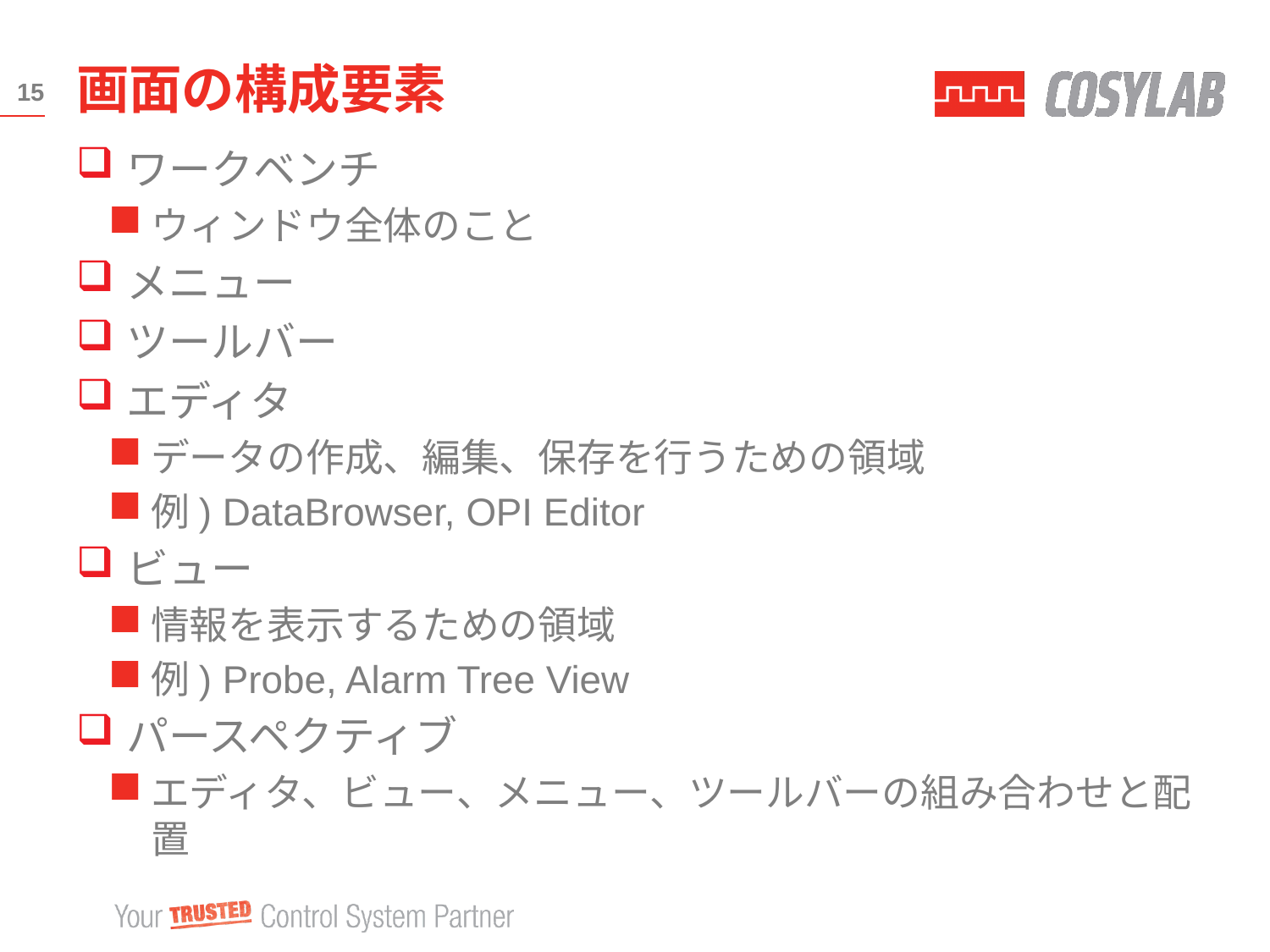

# 画面の構成要素
15
ワークベンチ
ウィンドウ全体のこと
メニュー
ツールバー
エディタ
データの作成、編集、保存を行うための領域
例) DataBrowser, OPI Editor
ビュー
情報を表示するための領域
例) Probe, Alarm Tree View
パースペクティブ
エディタ、ビュー、メニュー、ツールバーの組み合わせと配置